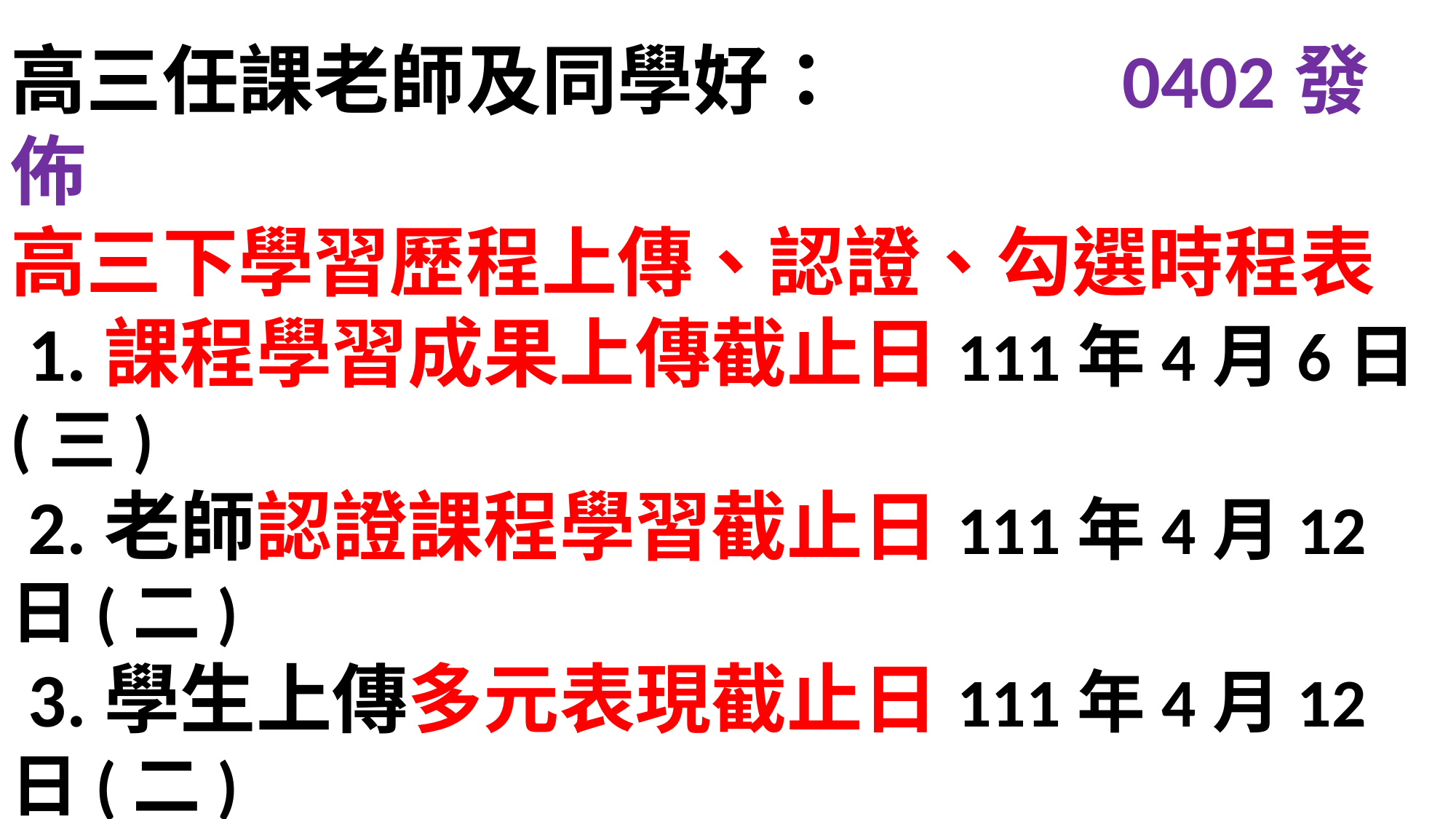

高三任課老師及同學好：               0402發佈
高三下學習歷程上傳、認證、勾選時程表
 1.課程學習成果上傳截止日111年4月6日(三)
 2.老師認證課程學習截止日111年4月12日(二)
 3.學生上傳多元表現截止日111年4月12日(二)
 4.學生勾選課程與多元截止日111年4月15日(五)
   請務必配合作業時程，建置資料。
   個人申請上傳備審教學影片，請同學參考
https://m.youtube.com/watch?v=BCAsa7TDxOk